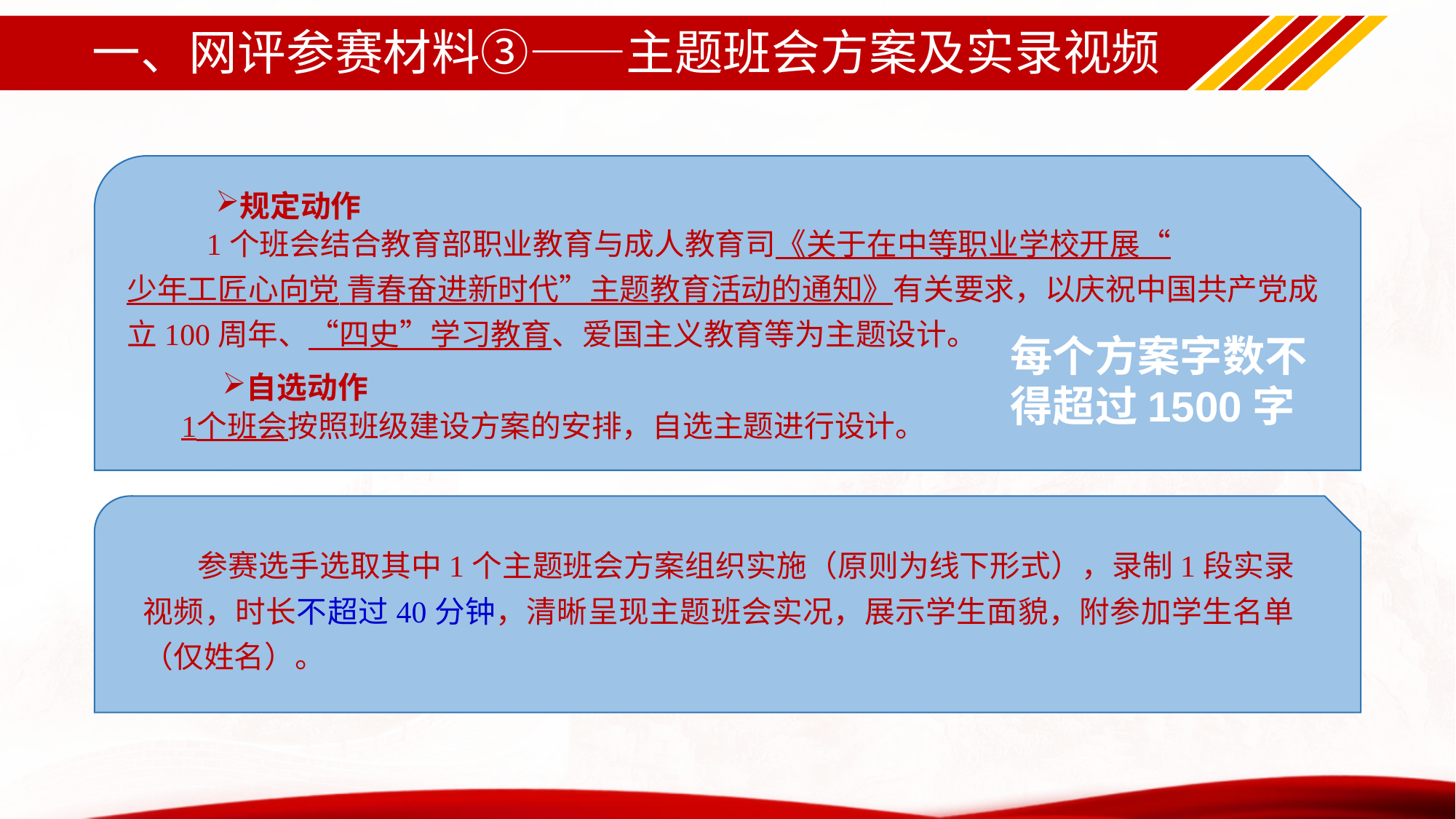

# 一、网评参赛材料③——主题班会方案及实录视频

规定动作
   1个班会结合教育部职业教育与成人教育司《关于在中等职业学校开展“少年工匠心向党 青春奋进新时代”主题教育活动的通知》有关要求，以庆祝中国共产党成立100周年、“四史”学习教育、爱国主义教育等为主题设计。
自选动作
1个班会按照班级建设方案的安排，自选主题进行设计。
每个方案字数不得超过1500字

参赛选手选取其中1个主题班会方案组织实施（原则为线下形式），录制1段实录视频，时长不超过40分钟，清晰呈现主题班会实况，展示学生面貌，附参加学生名单（仅姓名）。